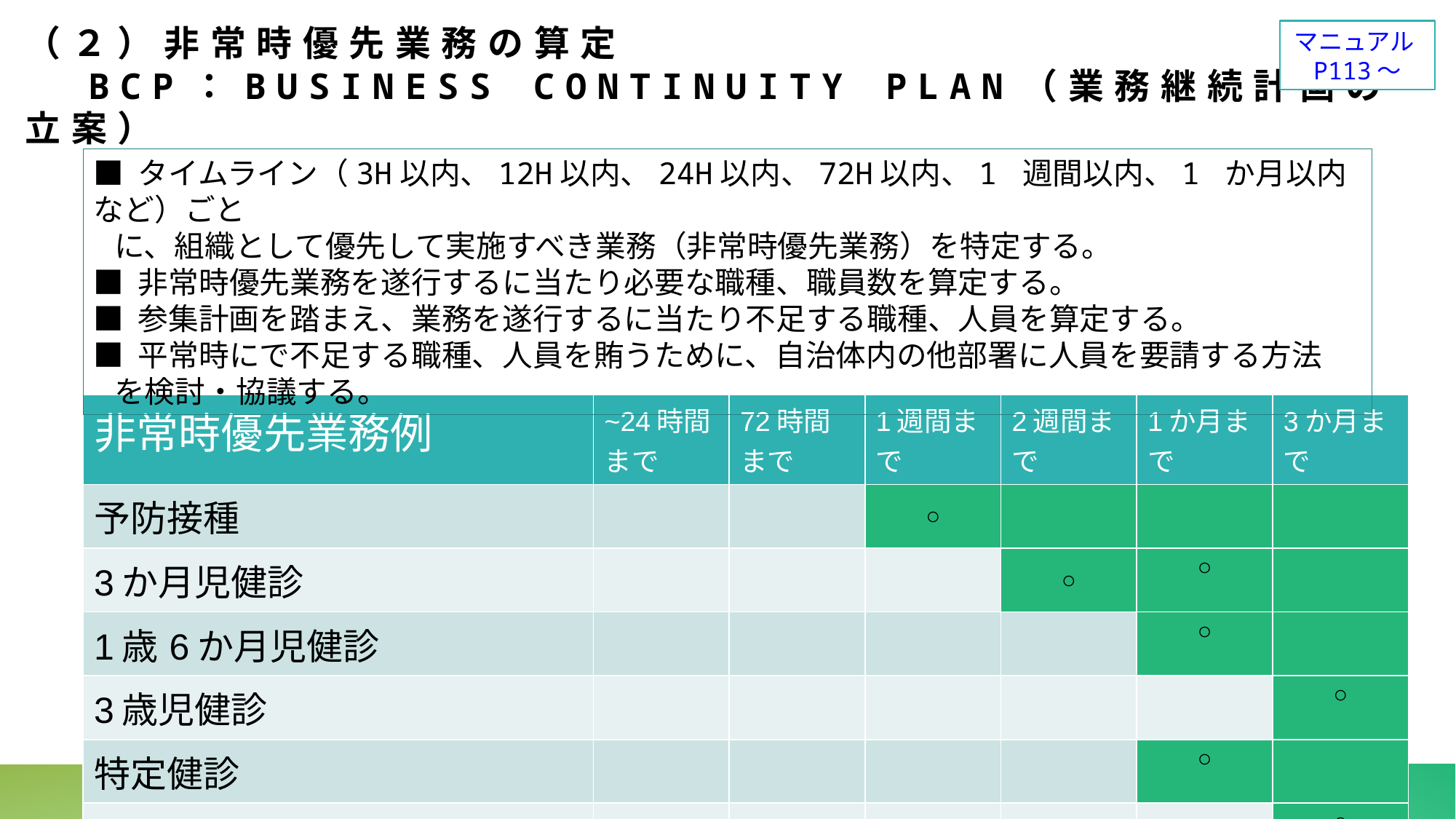

マニュアルP113～
# （２）非常時優先業務の算定 BCP：Business Continuity Plan（業務継続計画の立案）
■ タイムライン（3H以内、12H以内、24H以内、72H以内、1 週間以内、1 か月以内など）ごと
  に、組織として優先して実施すべき業務（非常時優先業務）を特定する。
■ 非常時優先業務を遂行するに当たり必要な職種、職員数を算定する。
■ 参集計画を踏まえ、業務を遂行するに当たり不足する職種、人員を算定する。
■ 平常時にで不足する職種、人員を賄うために、自治体内の他部署に人員を要請する方法
  を検討・協議する。
| 非常時優先業務例 | ~24時間まで | 72時間まで | 1週間まで | 2週間まで | 1か月まで | 3か月まで |
| --- | --- | --- | --- | --- | --- | --- |
| 予防接種 |  |  | ○ |  |  |  |
| 3か月児健診 |  |  |  | ○ | ○ |  |
| 1歳6か月児健診 |  |  |  |  | ○ |  |
| 3歳児健診 |  |  |  |  |  | ○ |
| 特定健診 |  |  |  |  | ○ |  |
| 特定保健指導 |  |  |  |  |  | ○ |